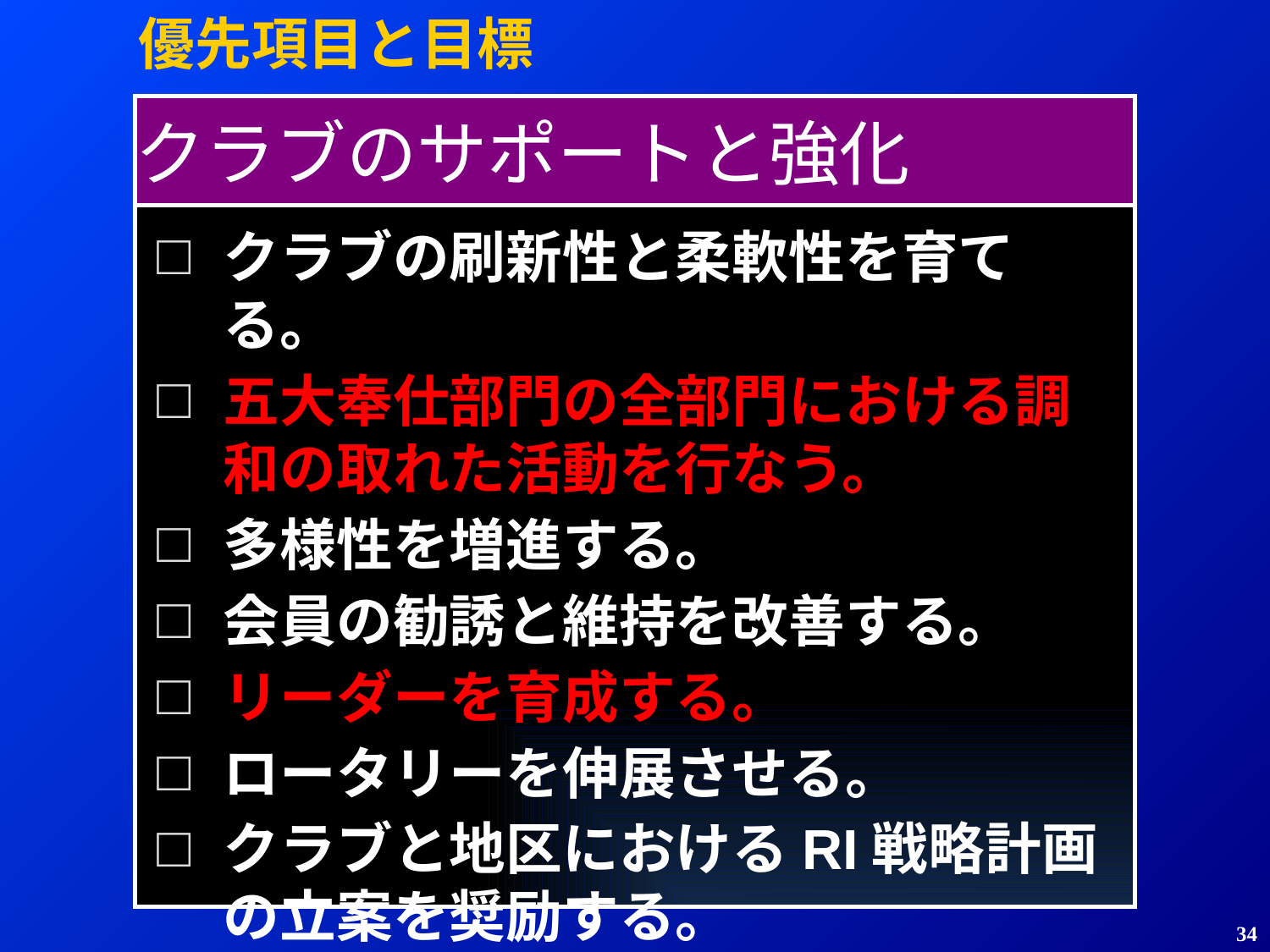

優先項目と目標
クラブのサポートと強化

クラブの刷新性と柔軟性を育てる。
五大奉仕部門の全部門における調和の取れた活動を行なう。
多様性を増進する。
会員の勧誘と維持を改善する。
リーダーを育成する。
ロータリーを伸展させる。
クラブと地区におけるRI戦略計画の立案を奨励する。

34